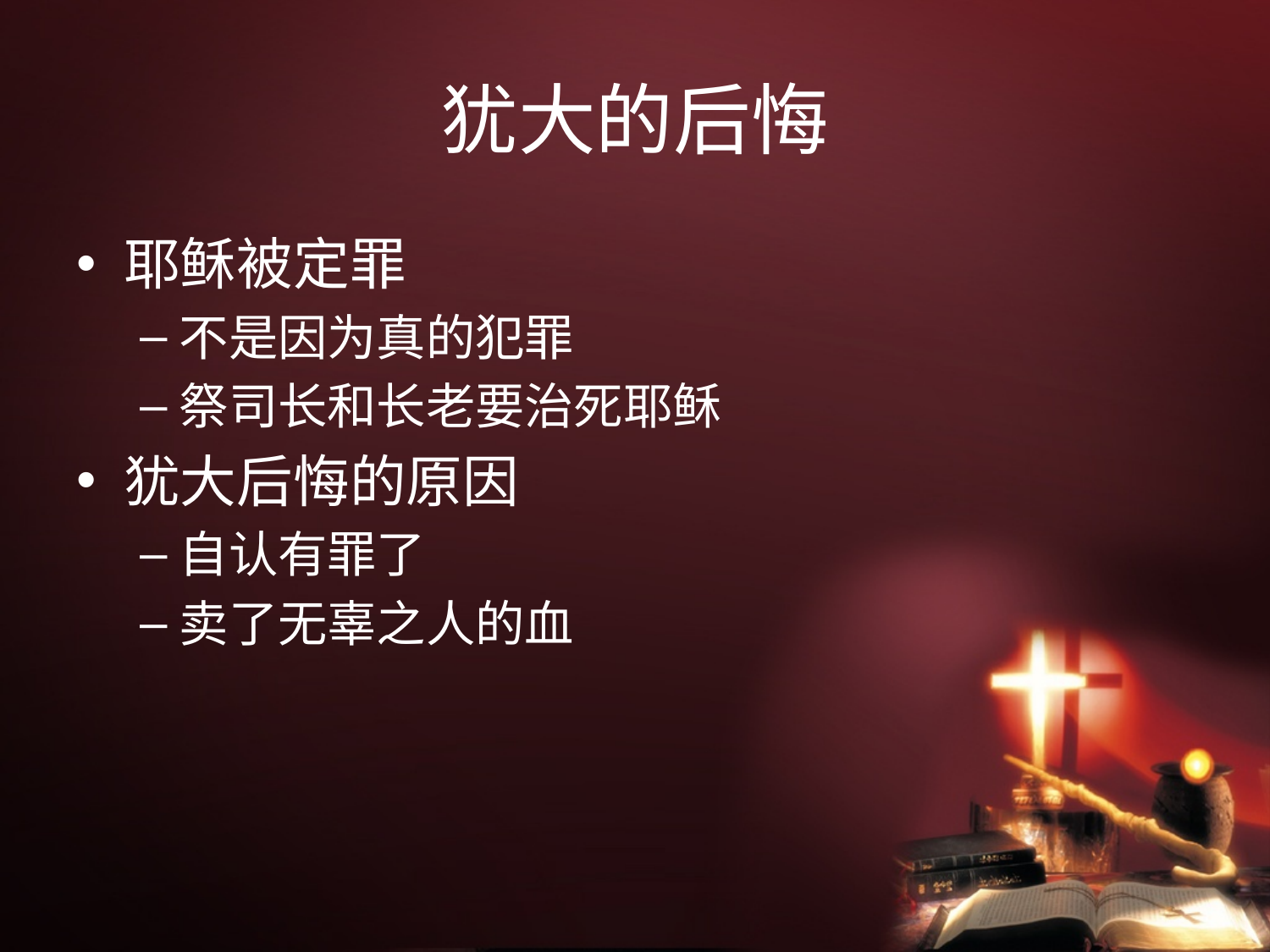

# 犹大的后悔
耶稣被定罪
不是因为真的犯罪
祭司长和长老要治死耶稣
犹大后悔的原因
自认有罪了
卖了无辜之人的血